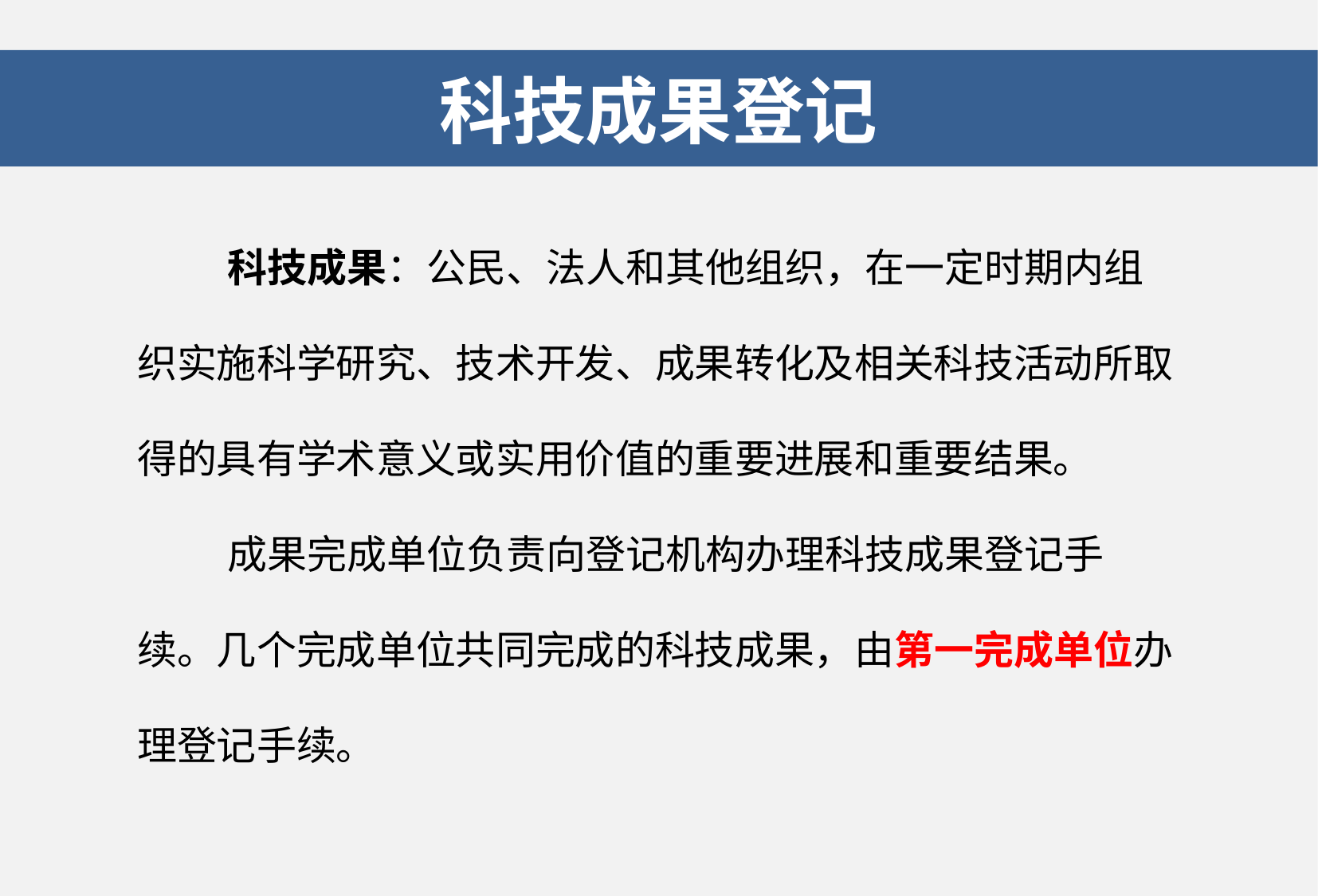

# 科技成果登记
         科技成果：公民、法人和其他组织，在一定时期内组织实施科学研究、技术开发、成果转化及相关科技活动所取得的具有学术意义或实用价值的重要进展和重要结果。
         成果完成单位负责向登记机构办理科技成果登记手续。几个完成单位共同完成的科技成果，由第一完成单位办理登记手续。